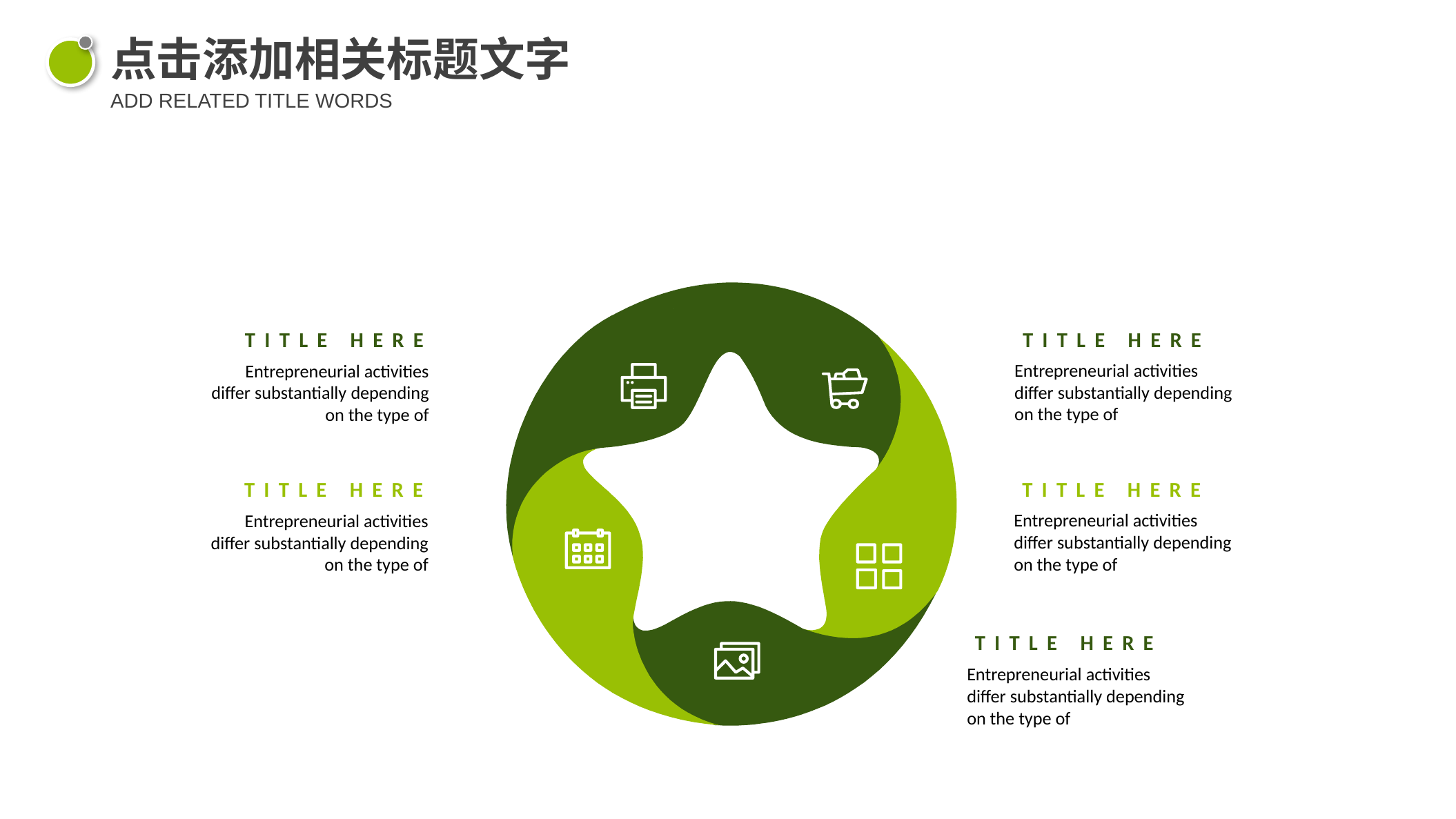

点击添加相关标题文字

ADD RELATED TITLE WORDS

TITLE HERE
Entrepreneurial activities differ substantially depending on the type of
TITLE HERE
Entrepreneurial activities differ substantially depending on the type of

TITLE HERE
Entrepreneurial activities differ substantially depending on the type of
TITLE HERE
Entrepreneurial activities differ substantially depending on the type of

TITLE HERE
Entrepreneurial activities differ substantially depending on the type of